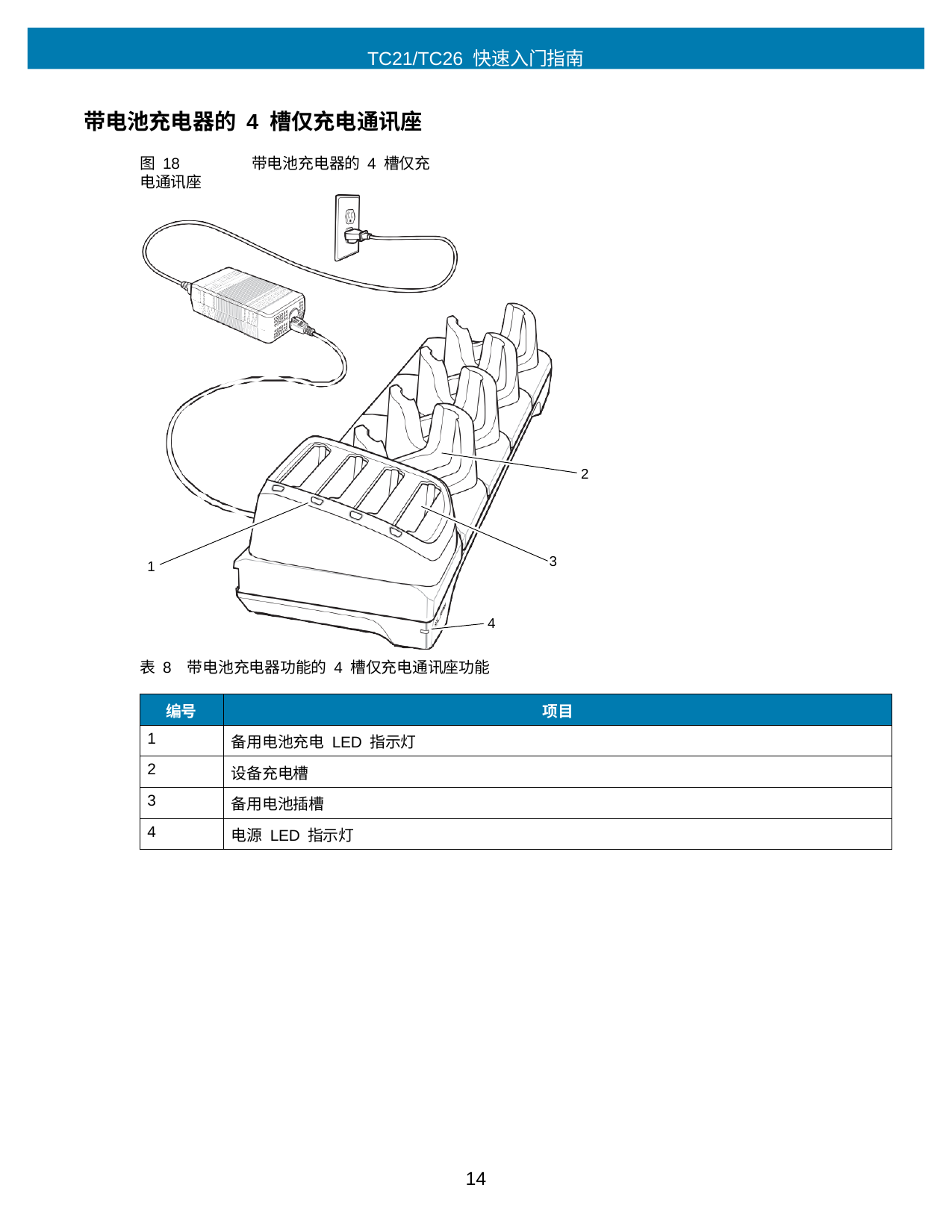

TC21/TC26 快速入门指南
带电池充电器的 4 槽仅充电通讯座

图 18	带电池充电器的 4 槽仅充电通讯座

2

3
1

4

表 8	带电池充电器功能的 4 槽仅充电通讯座功能

| 编号 | 项目 |
| --- | --- |
| 1 | 备用电池充电 LED 指示灯 |
| 2 | 设备充电槽 |
| 3 | 备用电池插槽 |
| 4 | 电源 LED 指示灯 |
14